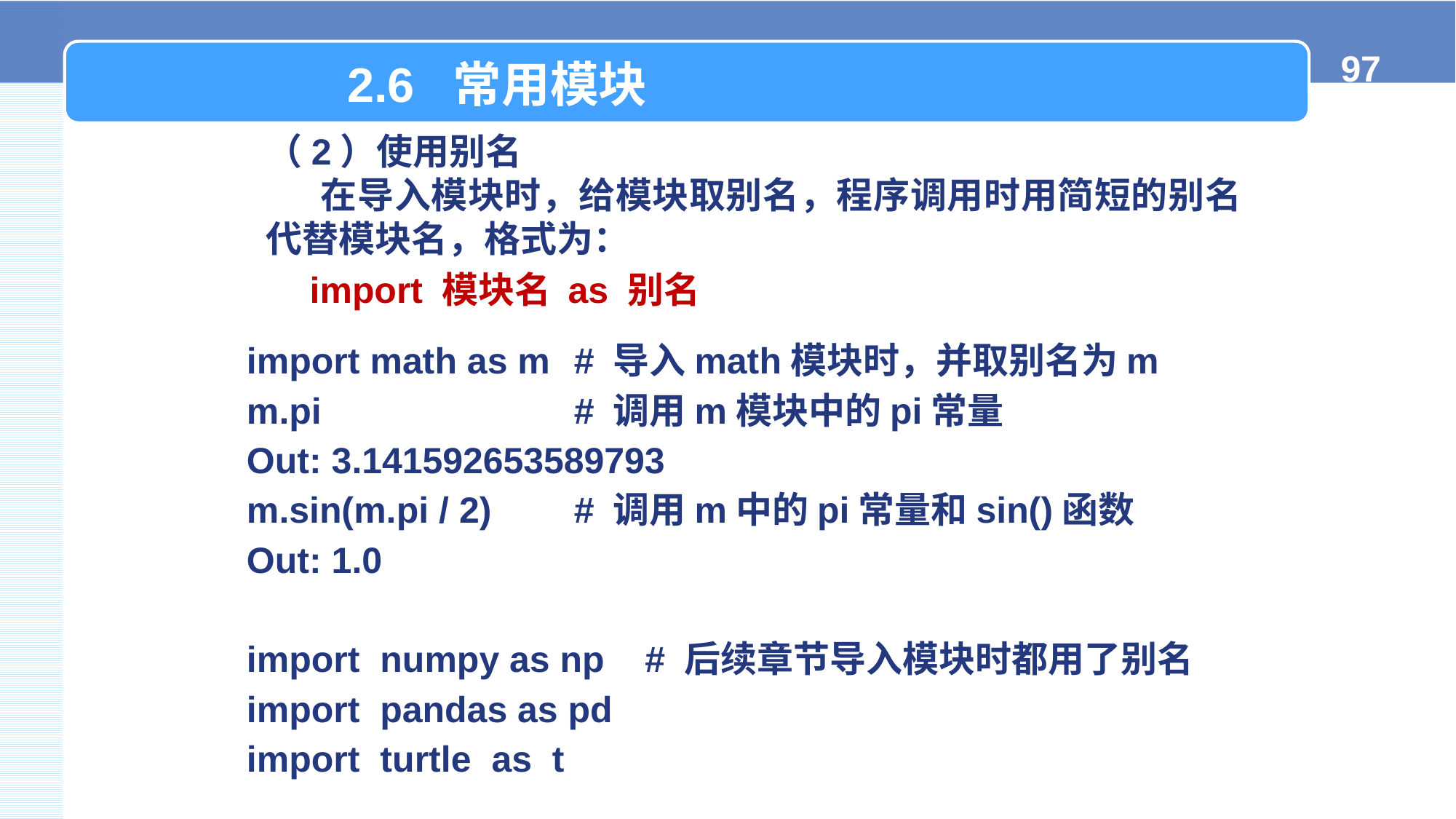

2.6  常用模块
（2）使用别名
在导入模块时，给模块取别名，程序调用时用简短的别名代替模块名，格式为：
import 模块名 as 别名
import math as m	# 导入math模块时，并取别名为m
m.pi			# 调用m模块中的pi常量
Out: 3.141592653589793
m.sin(m.pi / 2)     	# 调用m中的pi常量和sin()函数
Out: 1.0

import  numpy as np    # 后续章节导入模块时都用了别名
import  pandas as pd
import  turtle  as  t